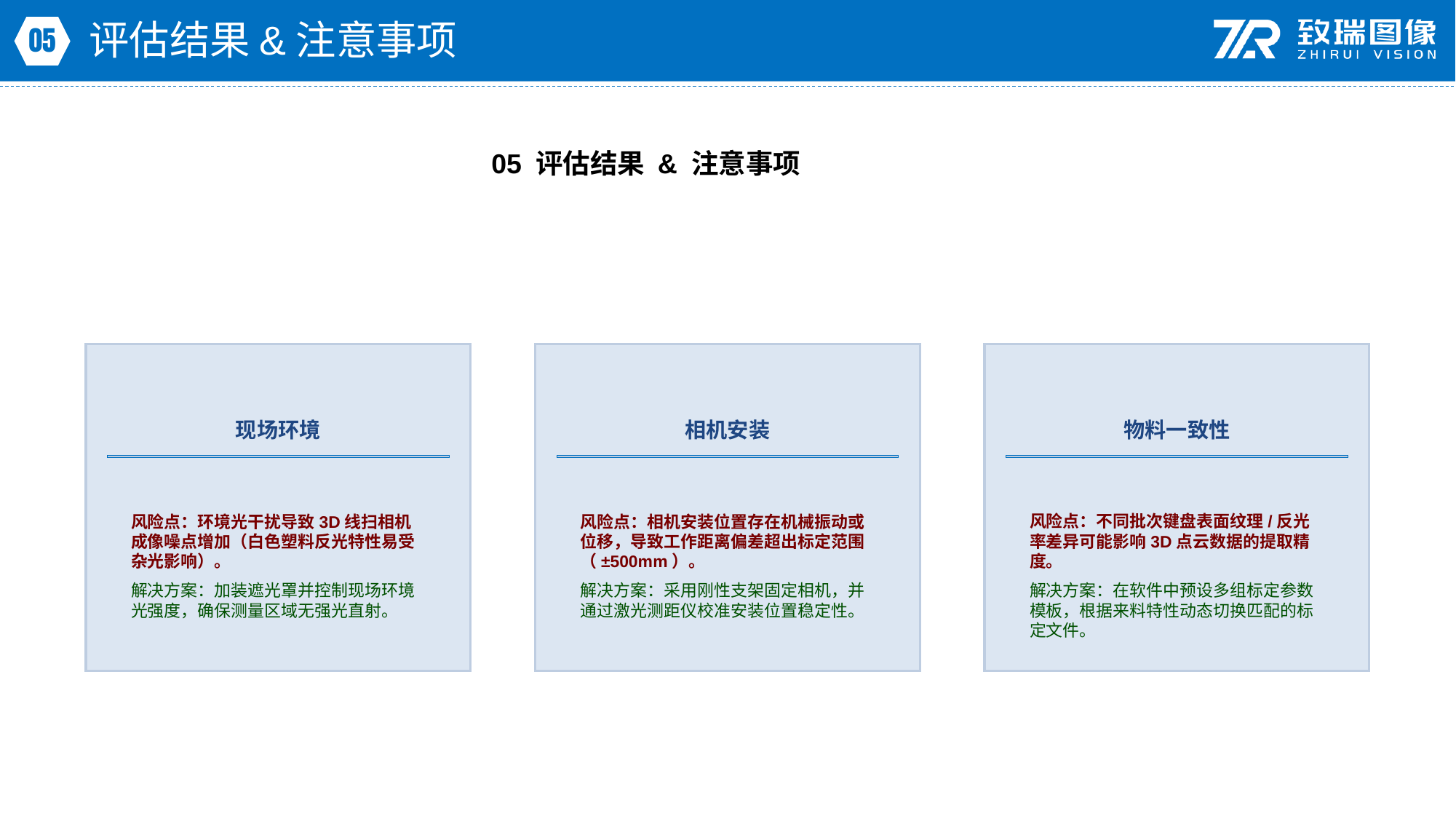

评估结果&注意事项
05

05 评估结果 & 注意事项

现场环境

相机安装

物料一致性

风险点：环境光干扰导致3D线扫相机成像噪点增加（白色塑料反光特性易受杂光影响）。
解决方案：加装遮光罩并控制现场环境光强度，确保测量区域无强光直射。

风险点：相机安装位置存在机械振动或位移，导致工作距离偏差超出标定范围（±500mm）。
解决方案：采用刚性支架固定相机，并通过激光测距仪校准安装位置稳定性。

风险点：不同批次键盘表面纹理/反光率差异可能影响3D点云数据的提取精度。
解决方案：在软件中预设多组标定参数模板，根据来料特性动态切换匹配的标定文件。